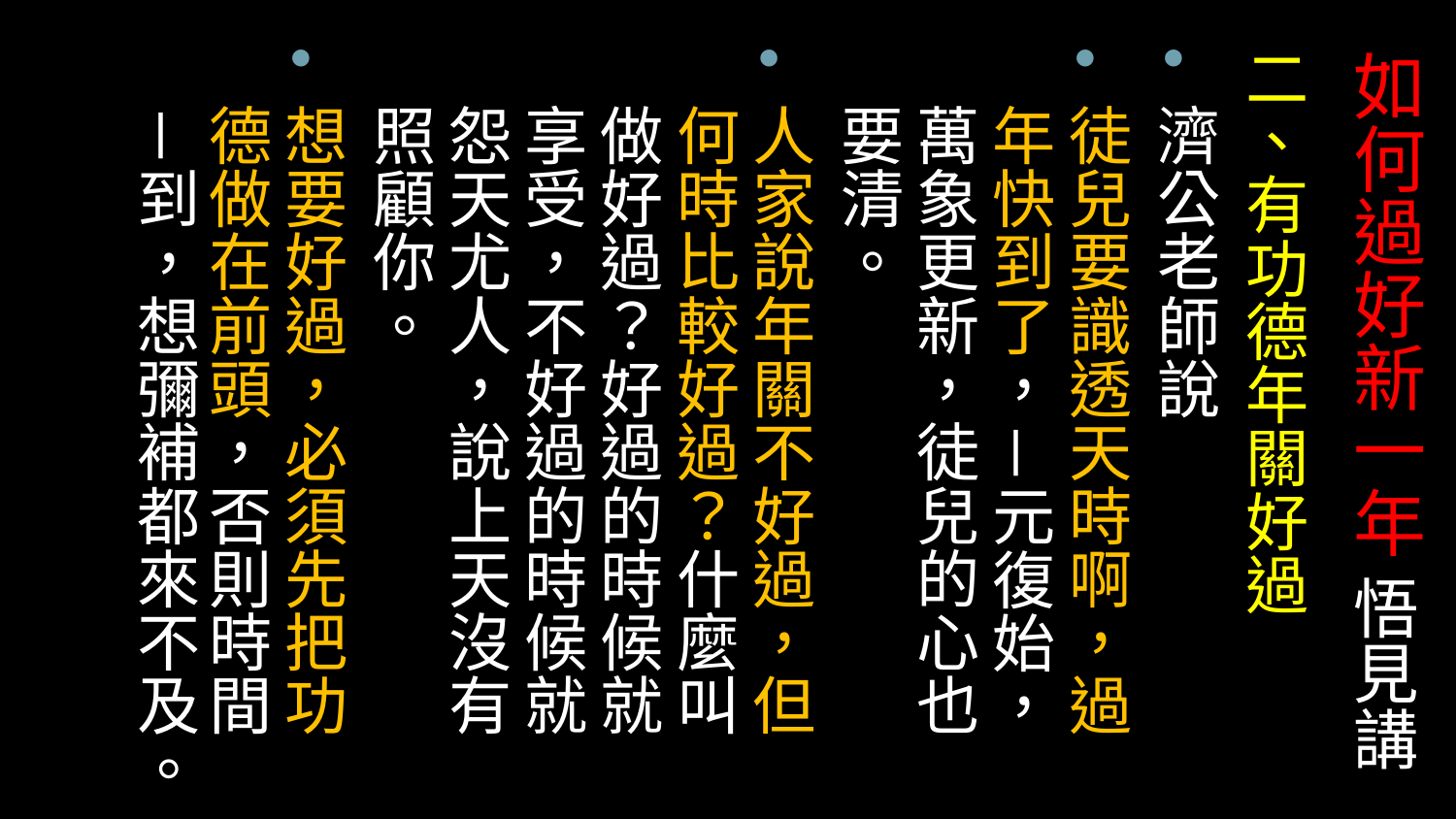

二、有功德年關好過
濟公老師說
徒兒要識透天時啊，過年快到了，－元復始，萬象更新，徒兒的心也要清。
人家說年關不好過，但何時比較好過？什麼叫做好過？好過的時候就享受，不好過的時候就怨天尤人，說上天沒有照顧你。
想要好過，必須先把功德做在前頭，否則時間－到，想彌補都來不及。

# 如何過好新一年 悟見講